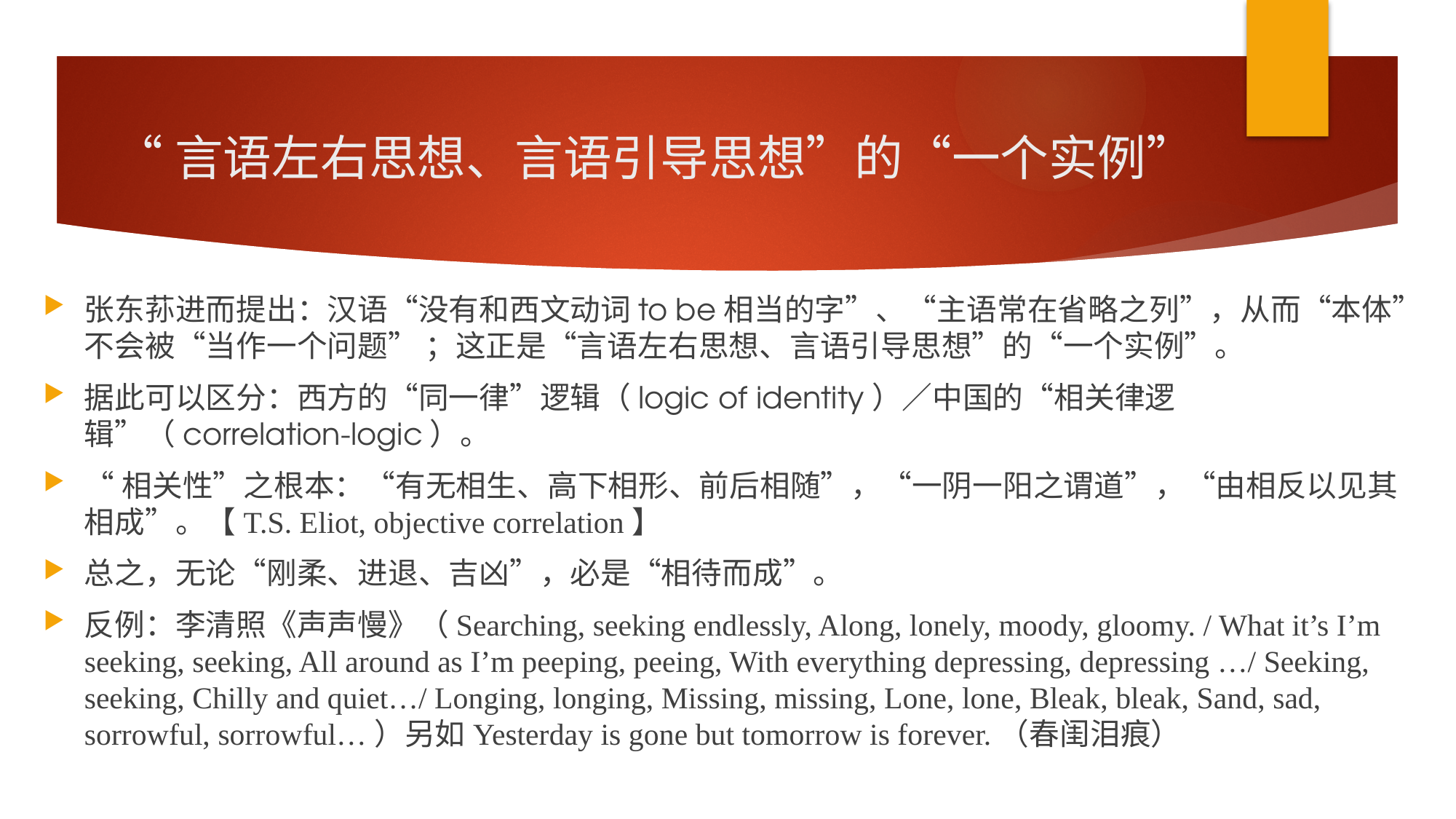

# “言语左右思想、言语引导思想”的“一个实例”
张东荪进而提出：汉语“没有和西文动词to be相当的字”、“主语常在省略之列”，从而“本体”不会被“当作一个问题” ；这正是“言语左右思想、言语引导思想”的“一个实例”。
据此可以区分：西方的“同一律”逻辑（logic of identity）／中国的“相关律逻辑”（correlation-logic）。
“相关性”之根本：“有无相生、高下相形、前后相随”，“一阴一阳之谓道”，“由相反以见其相成”。【T.S. Eliot, objective correlation】
总之，无论“刚柔、进退、吉凶”，必是“相待而成”。
反例：李清照《声声慢》（Searching, seeking endlessly, Along, lonely, moody, gloomy. / What it’s I’m seeking, seeking, All around as I’m peeping, peeing, With everything depressing, depressing …/ Seeking, seeking, Chilly and quiet…/ Longing, longing, Missing, missing, Lone, lone, Bleak, bleak, Sand, sad, sorrowful, sorrowful…）另如Yesterday is gone but tomorrow is forever.（春闺泪痕）